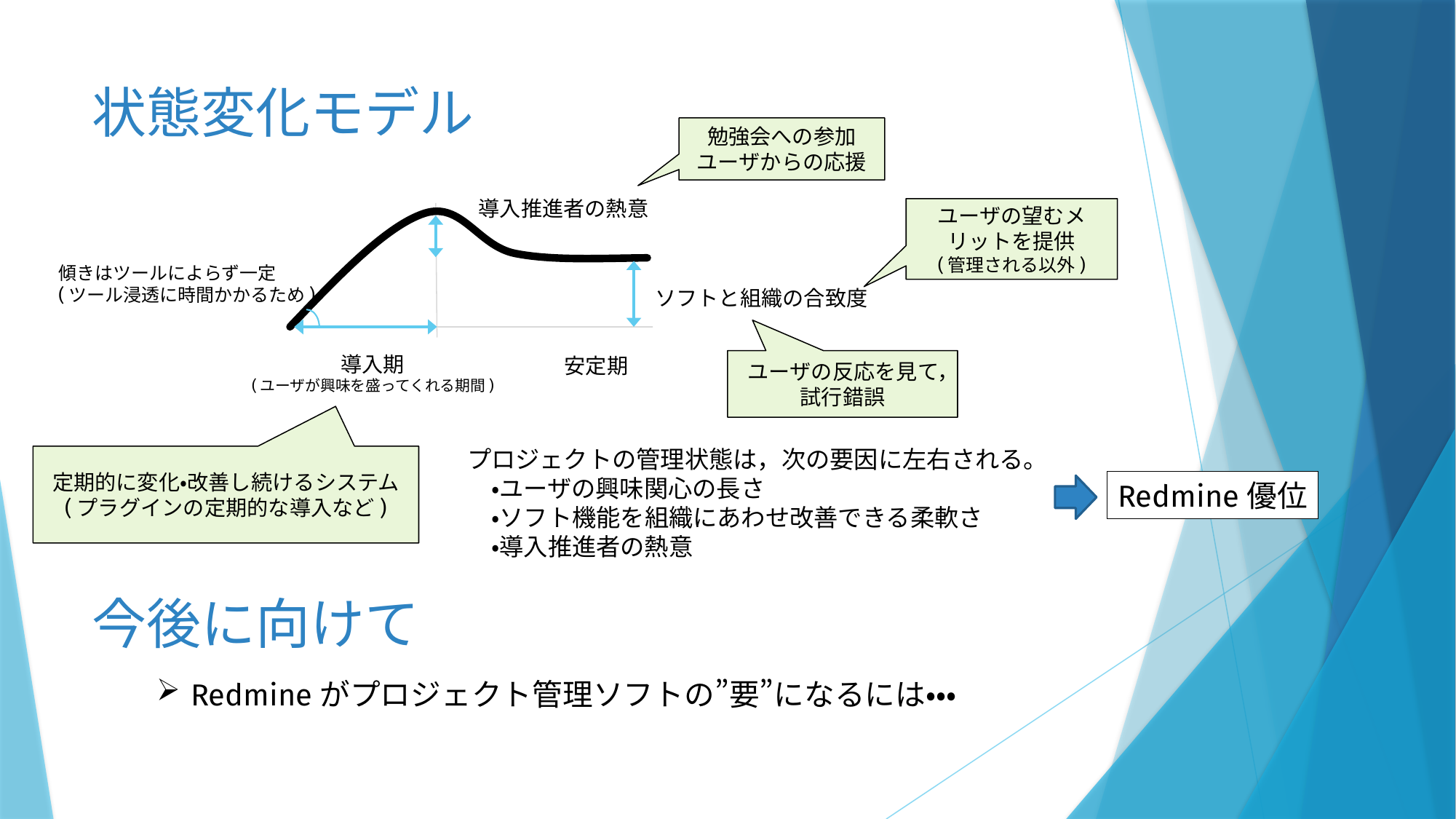

# 状態変化モデル
勉強会への参加
ユーザからの応援
導入推進者の熱意

ユーザの望むメリットを提供
(管理される以外)

傾きはツールによらず一定
(ツール浸透に時間かかるため)
ソフトと組織の合致度

導入期
(ユーザが興味を盛ってくれる期間)
安定期
ユーザの反応を見て，試行錯誤
プロジェクトの管理状態は，次の要因に左右される。
　・ユーザの興味関心の長さ
　・ソフト機能を組織にあわせ改善できる柔軟さ
　・導入推進者の熱意
定期的に変化・改善し続けるシステム
(プラグインの定期的な導入など)
Redmine優位

今後に向けて
Redmineがプロジェクト管理ソフトの”要”になるには・・・